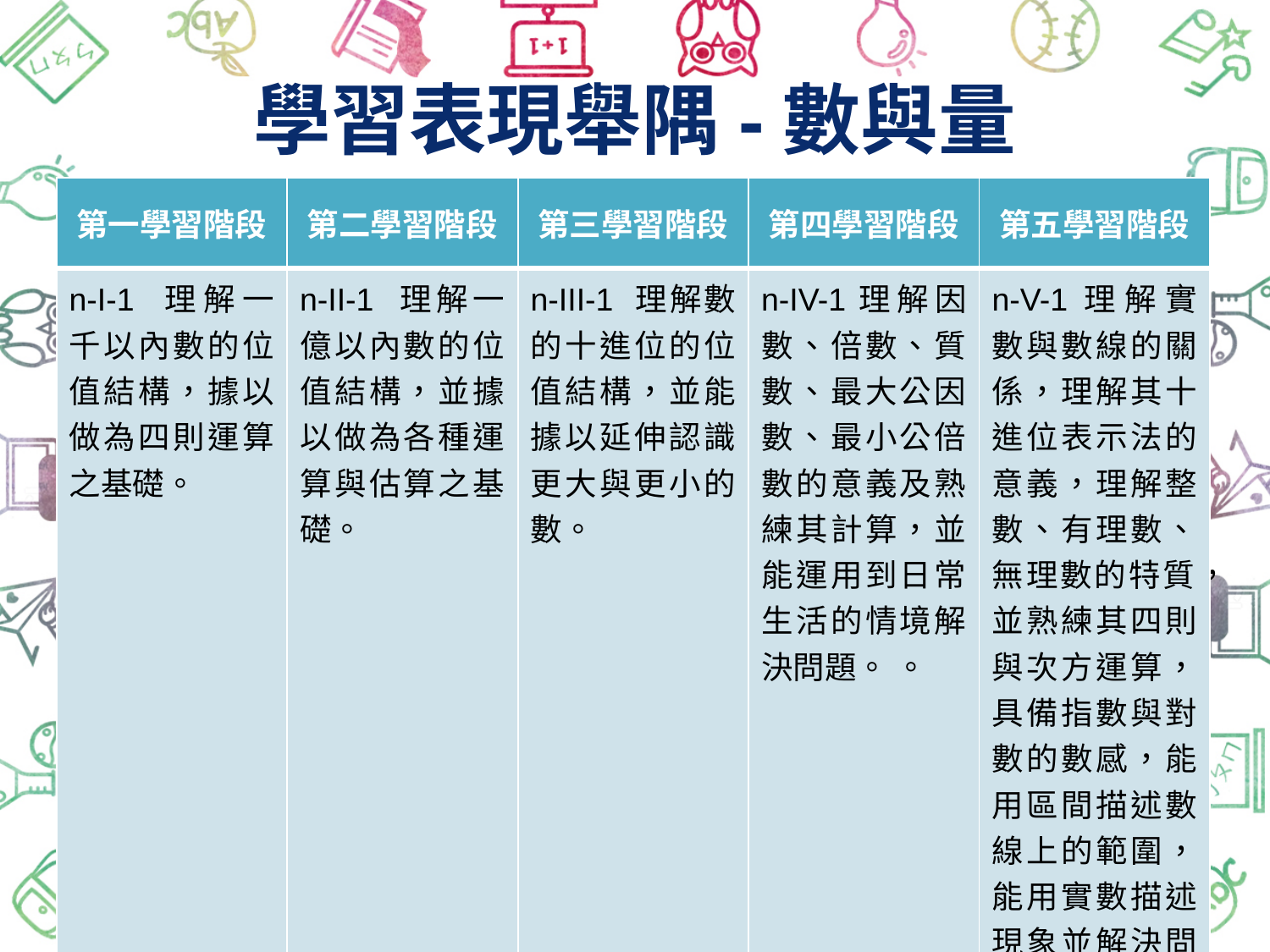

# 學習表現舉隅-數與量
| 第一學習階段 | 第二學習階段 | 第三學習階段 | 第四學習階段 | 第五學習階段 |
| --- | --- | --- | --- | --- |
| n-I-1 理解一千以內數的位值結構，據以做為四則運算之基礎。 | n-II-1 理解一億以內數的位值結構，並據以做為各種運算與估算之基礎。 | n-III-1 理解數的十進位的位值結構，並能據以延伸認識更大與更小的數。 | n-IV-1理解因數、倍數、質數、最大公因數、最小公倍數的意義及熟練其計算，並能運用到日常生活的情境解決問題。 。 | n-V-1理解實數與數線的關係，理解其十進位表示法的意義，理解整數、有理數、無理數的特質，並熟練其四則與次方運算，具備指數與對數的數感，能用區間描述數線上的範圍，能用實數描述現象並解決問題。 |